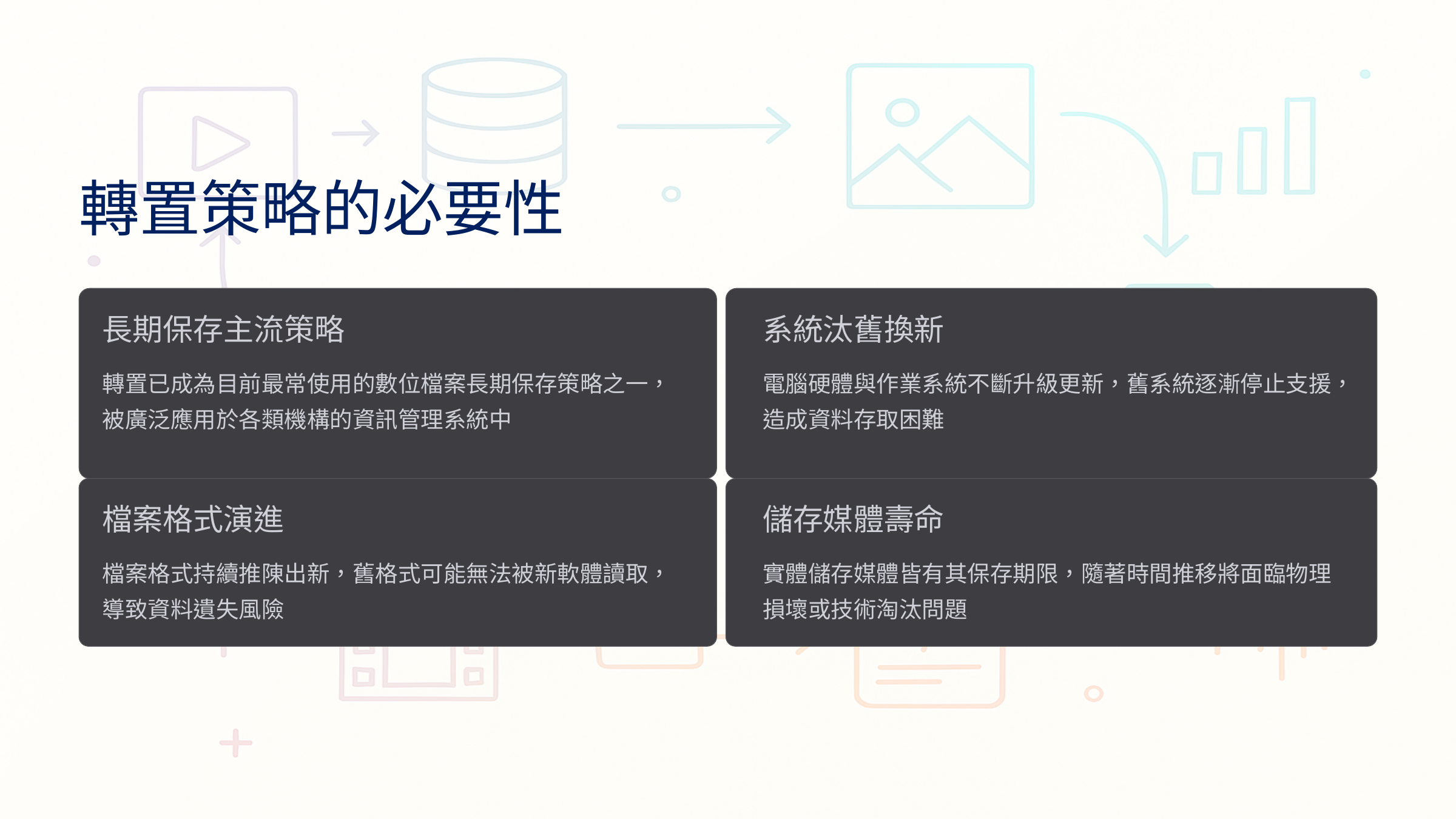

轉置策略的必要性

長期保存主流策略
系統汰舊換新
轉置已成為目前最常使用的數位檔案長期保存策略之一，被廣泛應用於各類機構的資訊管理系統中
電腦硬體與作業系統不斷升級更新，舊系統逐漸停止支援，造成資料存取困難

檔案格式演進
儲存媒體壽命
檔案格式持續推陳出新，舊格式可能無法被新軟體讀取，導致資料遺失風險
實體儲存媒體皆有其保存期限，隨著時間推移將面臨物理損壞或技術淘汰問題